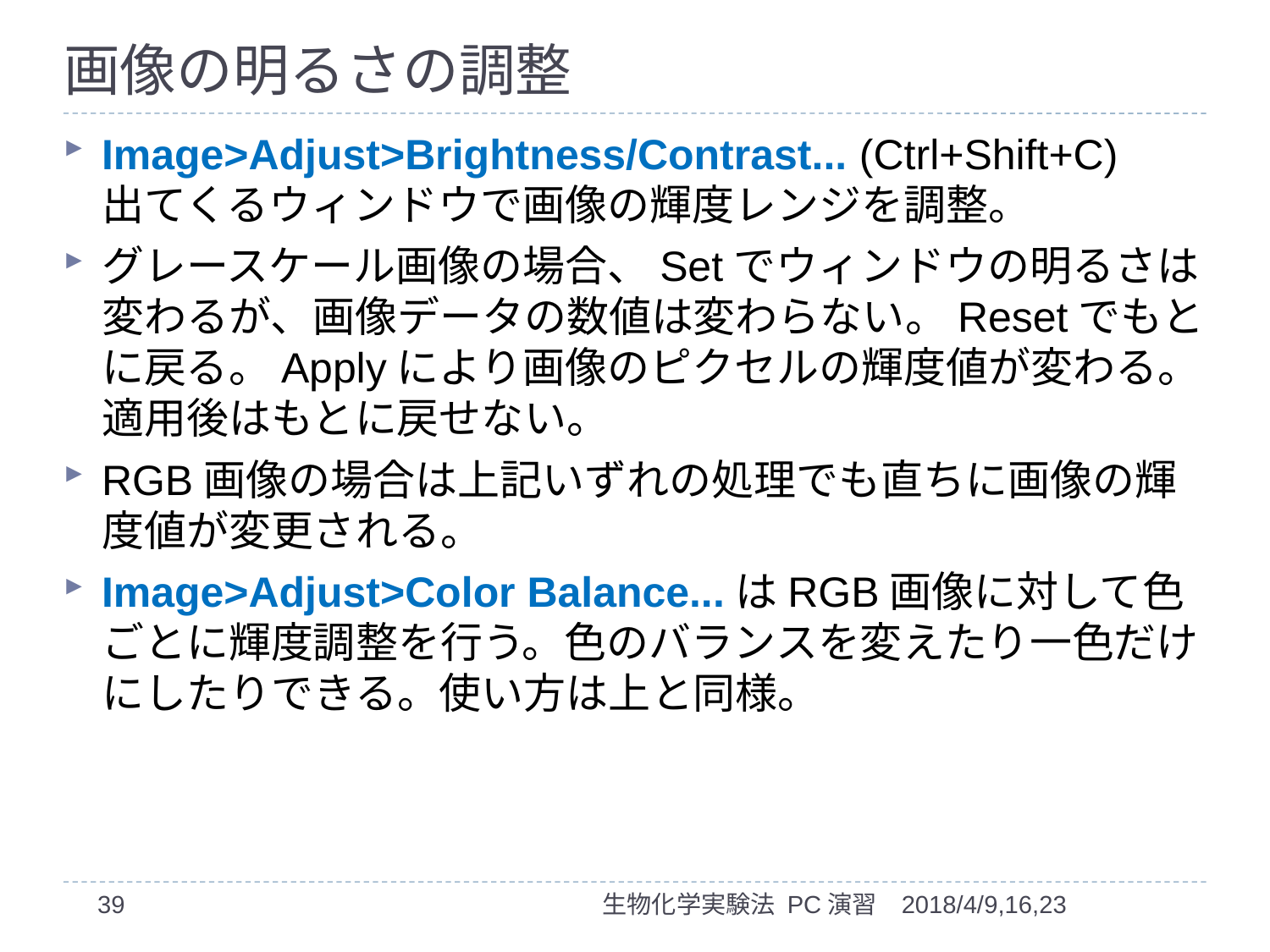

# 画像の明るさの調整
Image>Adjust>Brightness/Contrast... (Ctrl+Shift+C)
出てくるウィンドウで画像の輝度レンジを調整。
グレースケール画像の場合、Setでウィンドウの明るさは変わるが、画像データの数値は変わらない。Resetでもとに戻る。Applyにより画像のピクセルの輝度値が変わる。適用後はもとに戻せない。
RGB画像の場合は上記いずれの処理でも直ちに画像の輝度値が変更される。
Image>Adjust>Color Balance...はRGB画像に対して色ごとに輝度調整を行う。色のバランスを変えたり一色だけにしたりできる。使い方は上と同様。
39
生物化学実験法 PC演習
2018/4/9,16,23